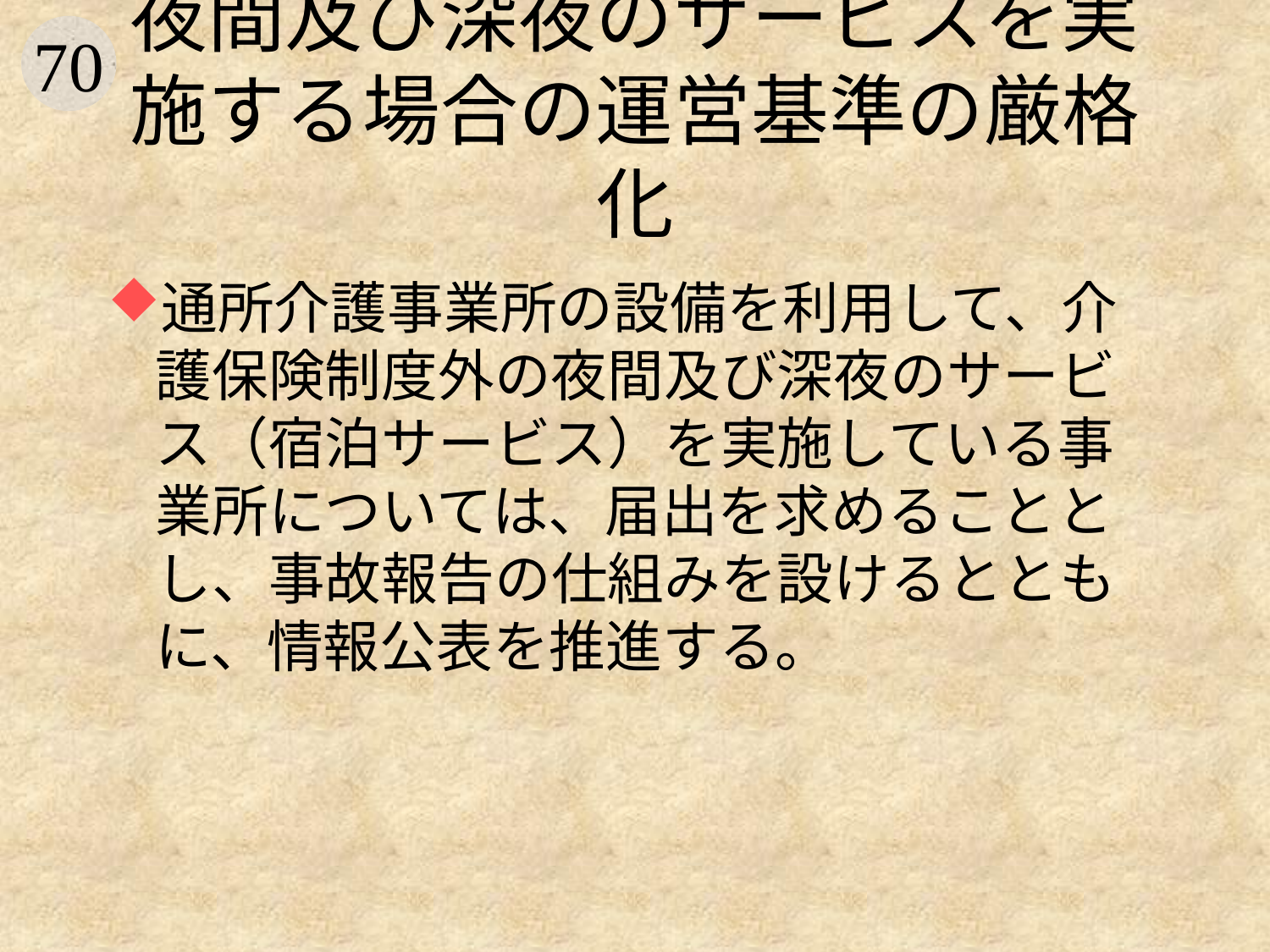

# 夜間及び深夜のサービスを実施する場合の運営基準の厳格化
通所介護事業所の設備を利用して、介護保険制度外の夜間及び深夜のサービス（宿泊サービス）を実施している事業所については、届出を求めることとし、事故報告の仕組みを設けるとともに、情報公表を推進する。